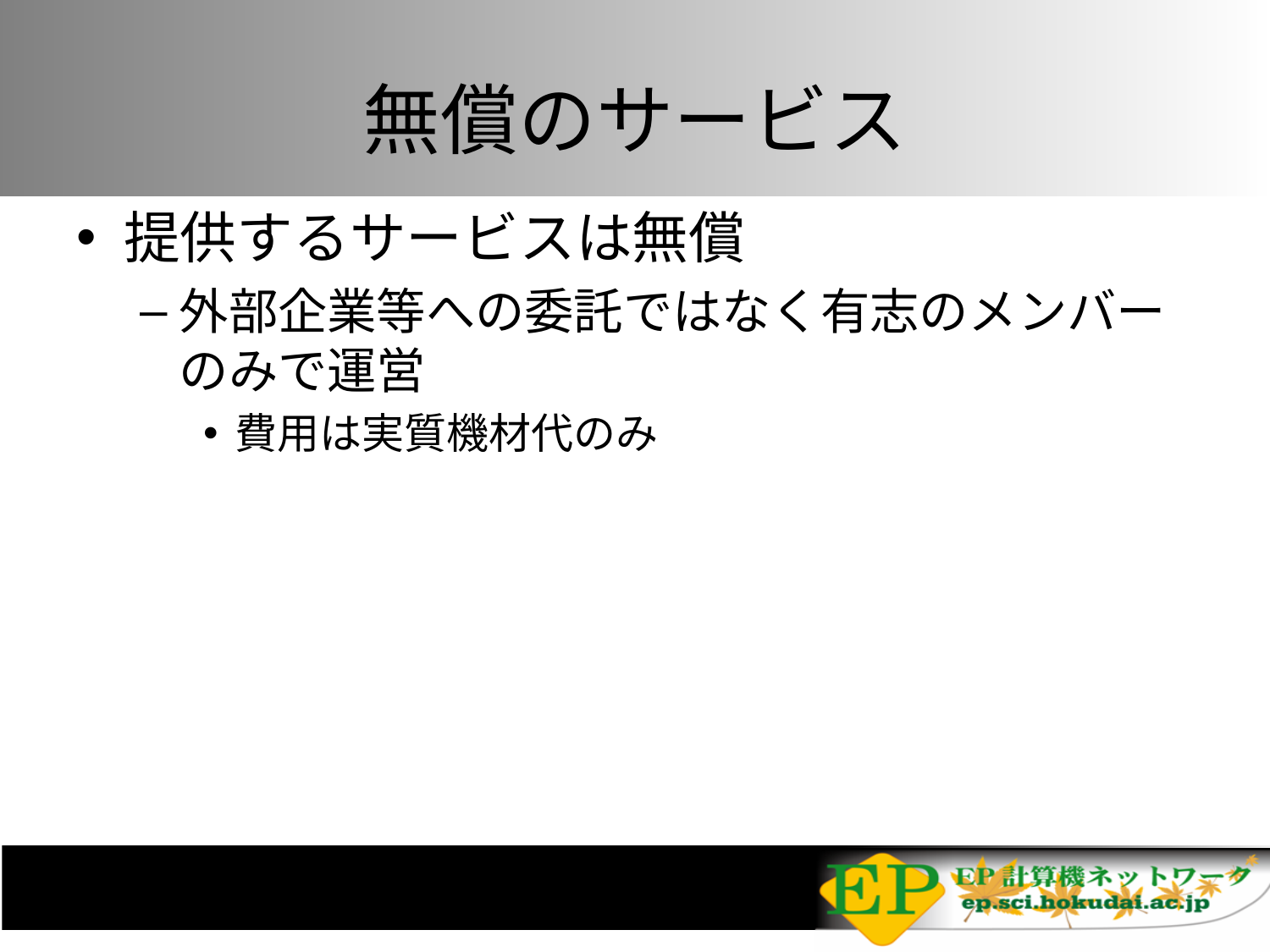

# 無償のサービス
提供するサービスは無償
外部企業等への委託ではなく有志のメンバーのみで運営
費用は実質機材代のみ